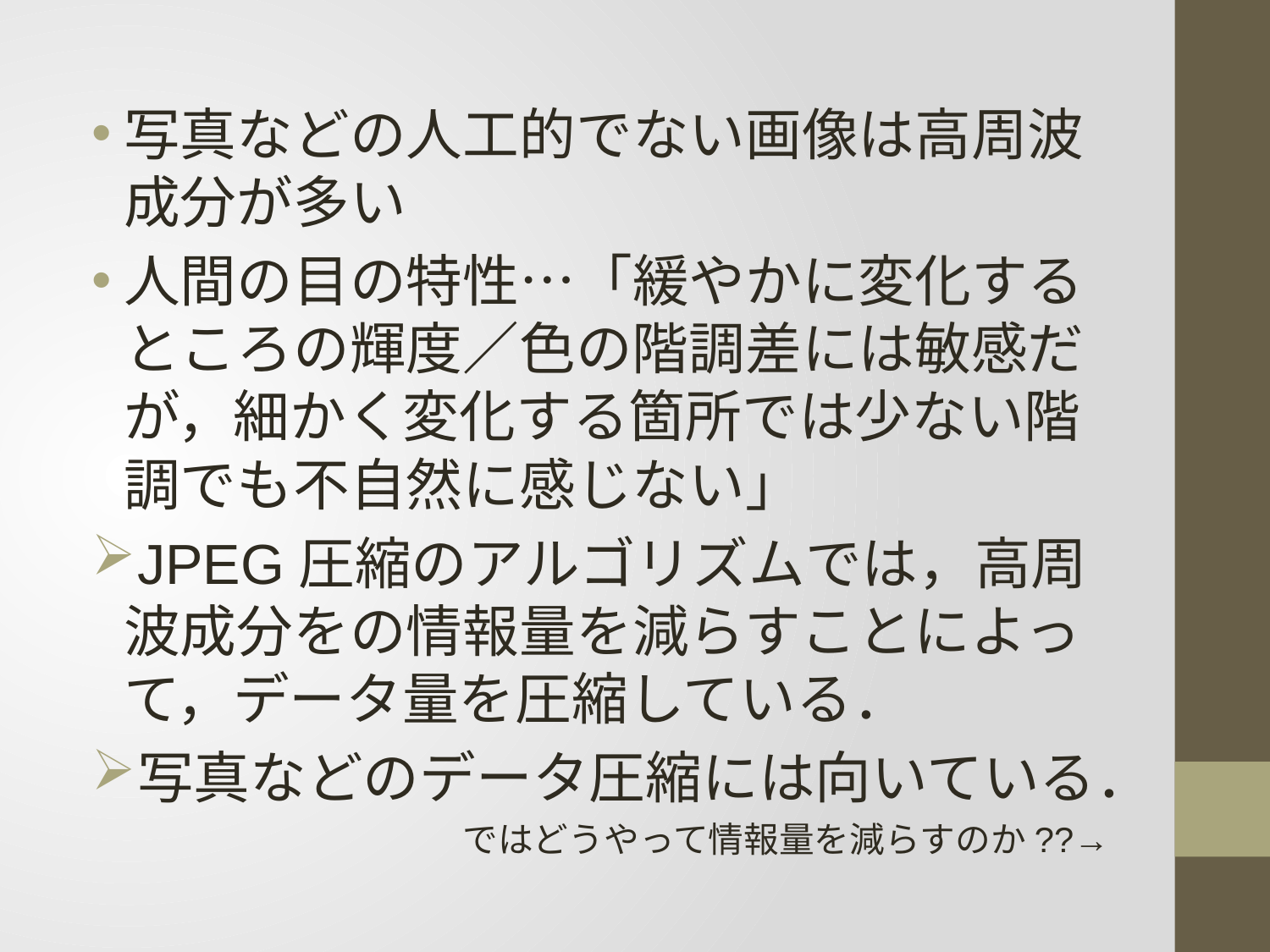

写真などの人工的でない画像は高周波成分が多い
人間の目の特性…「緩やかに変化するところの輝度／色の階調差には敏感だが，細かく変化する箇所では少ない階調でも不自然に感じない」
JPEG圧縮のアルゴリズムでは，高周波成分をの情報量を減らすことによって，データ量を圧縮している．
写真などのデータ圧縮には向いている．
ではどうやって情報量を減らすのか??→